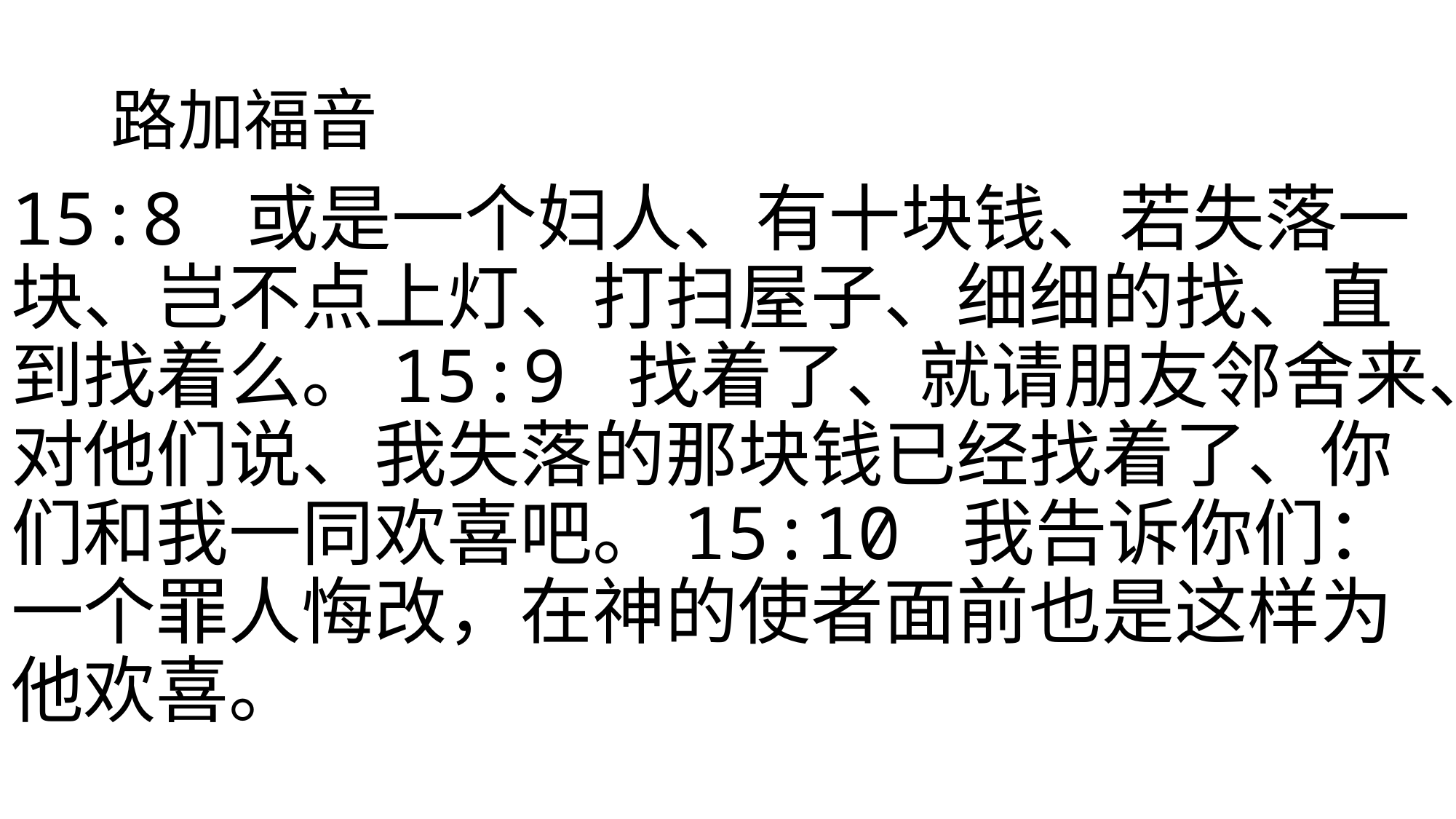

# 路加福音
15:8 或是一个妇人、有十块钱、若失落一块、岂不点上灯、打扫屋子、细细的找、直到找着么。15:9 找着了、就请朋友邻舍来、对他们说、我失落的那块钱已经找着了、你们和我一同欢喜吧。15:10 我告诉你们：一个罪人悔改，在神的使者面前也是这样为他欢喜。